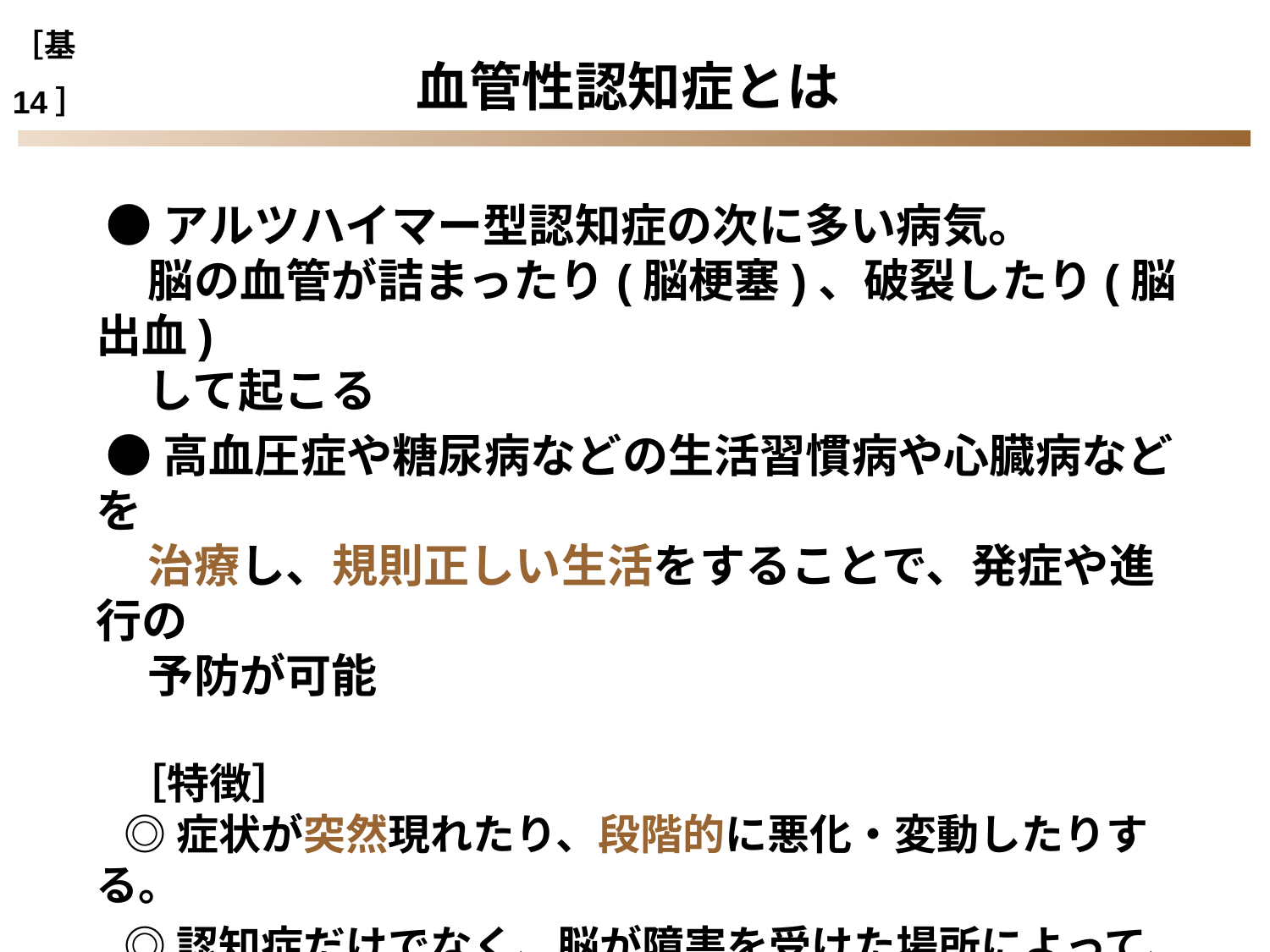

［基14］
血管性認知症とは

 ●アルツハイマー型認知症の次に多い病気。
    脳の血管が詰まったり(脳梗塞)、破裂したり(脳出血)
    して起こる
 ●高血圧症や糖尿病などの生活習慣病や心臓病などを
    治療し、規則正しい生活をすることで、発症や進行の
    予防が可能

  ［特徴］
   ◎症状が突然現れたり、段階的に悪化・変動したりする。
   ◎認知症だけでなく、脳が障害を受けた場所によって、
      歩行障害、言葉が理解できない、感情のコントロール
      ができないなどの随伴症状が早期から見られる。